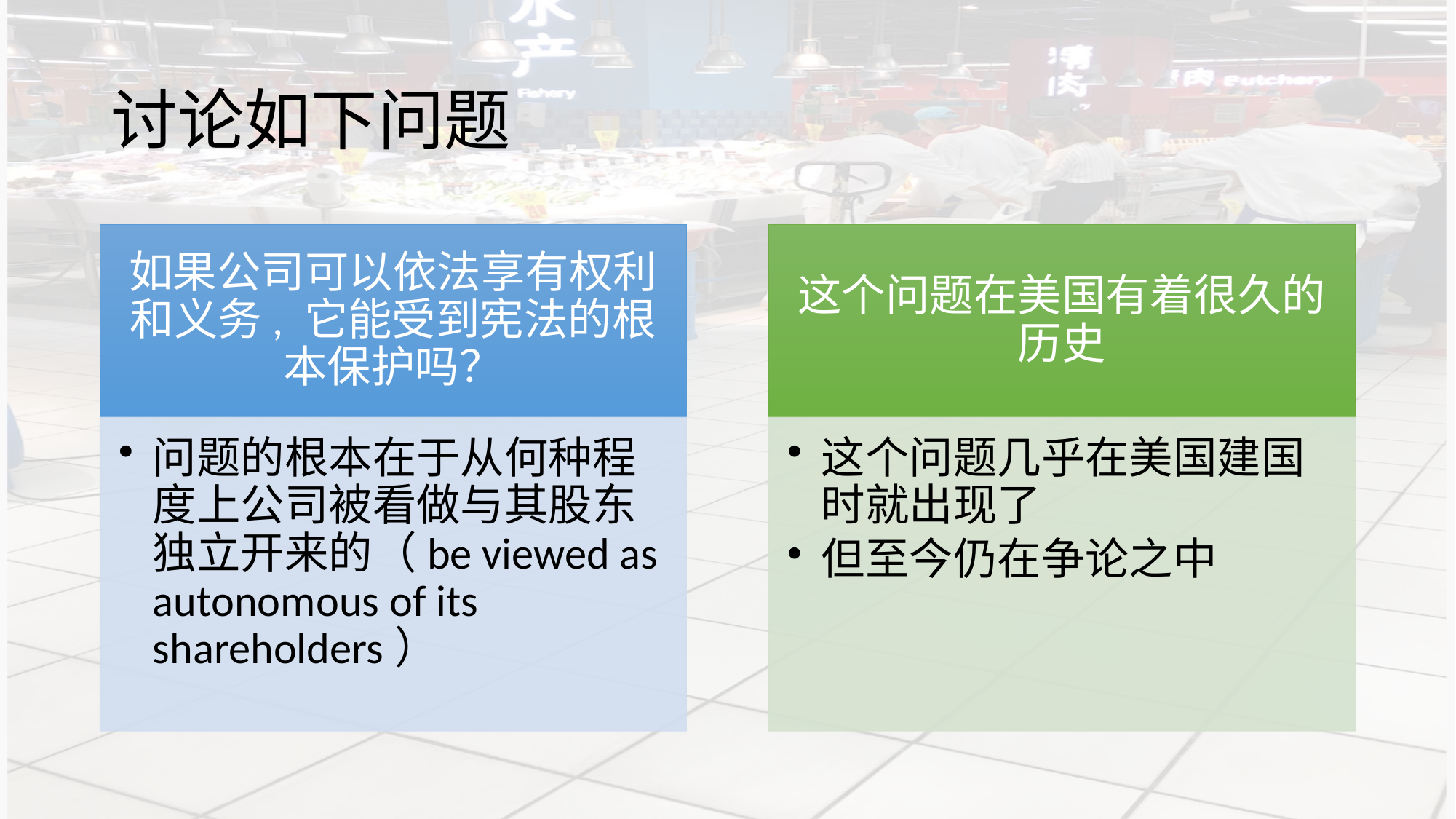

# 讨论如下问题
如果公司可以依法享有权利和义务, 它能受到宪法的根本保护吗？
问题的根本在于从何种程度上公司被看做与其股东独立开来的（be viewed as autonomous of its shareholders）
这个问题在美国有着很久的历史
这个问题几乎在美国建国时就出现了
但至今仍在争论之中